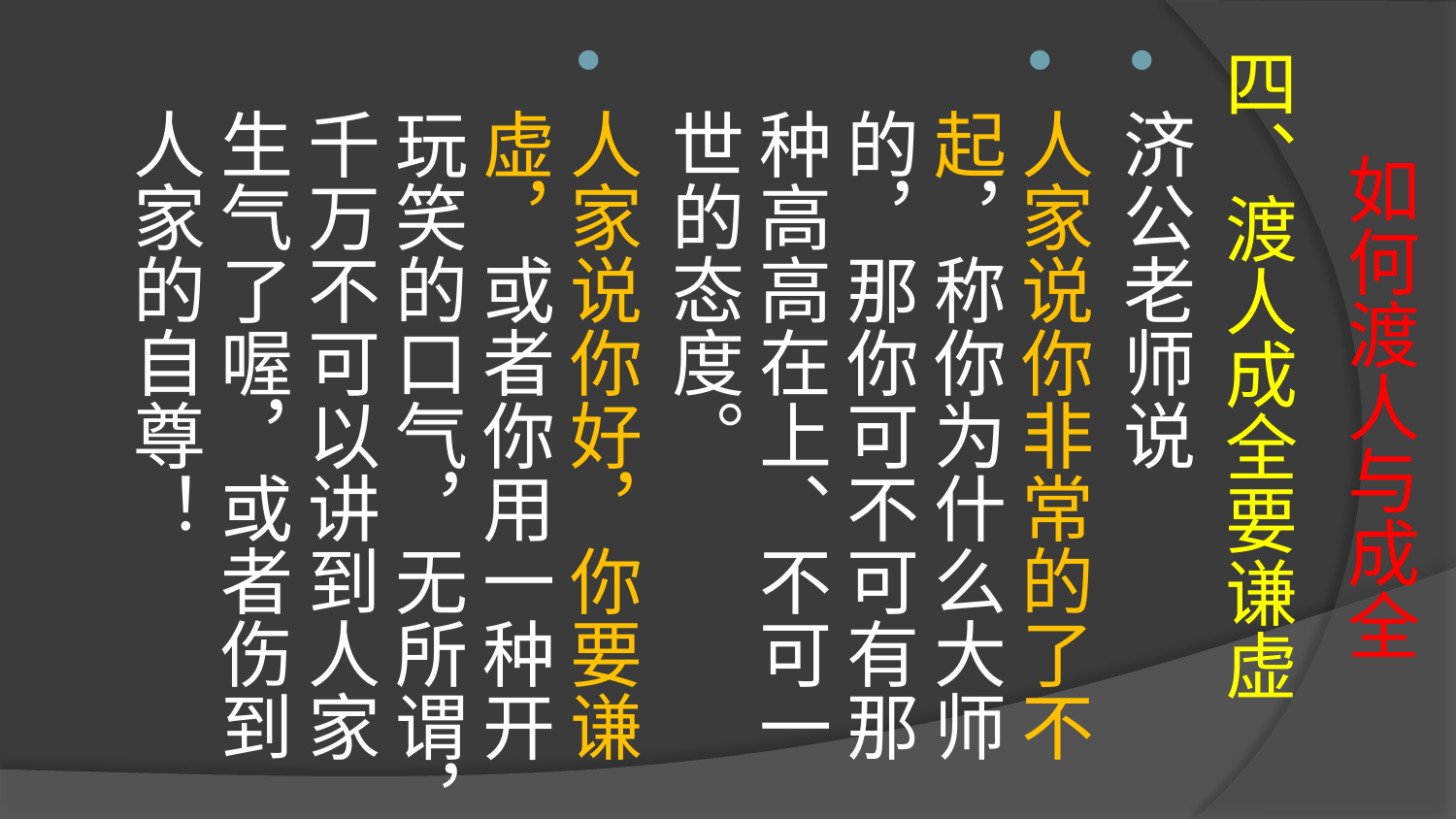

# 如何渡人与成全
四、渡人成全要谦虚
济公老师说
人家说你非常的了不起，称你为什么大师的，那你可不可有那种高高在上、不可一世的态度。
人家说你好，你要谦虚，或者你用一种开玩笑的口气，无所谓，千万不可以讲到人家生气了喔，或者伤到人家的自尊！